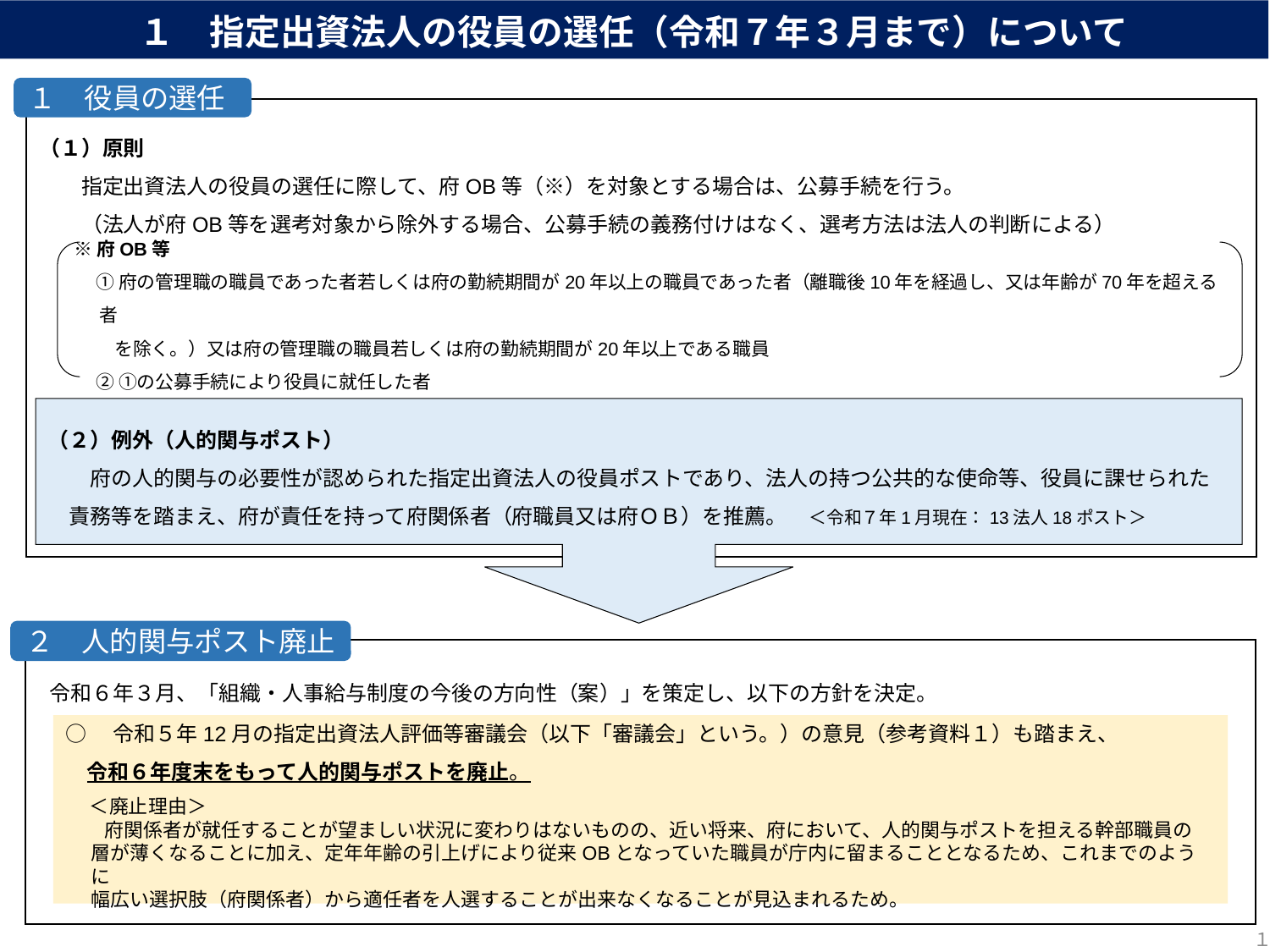

１　指定出資法人の役員の選任（令和７年３月まで）について
１　役員の選任
（１）原則
　　指定出資法人の役員の選任に際して、府OB等（※）を対象とする場合は、公募手続を行う。
　　（法人が府OB等を選考対象から除外する場合、公募手続の義務付けはなく、選考方法は法人の判断による）

※府OB等
　 ① 府の管理職の職員であった者若しくは府の勤続期間が20年以上の職員であった者（離職後10年を経過し、又は年齢が70年を超える者
　 　を除く。）又は府の管理職の職員若しくは府の勤続期間が20年以上である職員
　 ② ①の公募手続により役員に就任した者

（２）例外（人的関与ポスト）
　　府の人的関与の必要性が認められた指定出資法人の役員ポストであり、法人の持つ公共的な使命等、役員に課せられた
　責務等を踏まえ、府が責任を持って府関係者（府職員又は府ＯＢ）を推薦。　＜令和７年1月現在：13法人18ポスト＞
２　人的関与ポスト廃止

令和６年３月、「組織・人事給与制度の今後の方向性（案）」を策定し、以下の方針を決定。

○　令和５年12月の指定出資法人評価等審議会（以下「審議会」という。）の意見（参考資料１）も踏まえ、
　令和６年度末をもって人的関与ポストを廃止。
　 ＜廃止理由＞
　　府関係者が就任することが望ましい状況に変わりはないものの、近い将来、府において、人的関与ポストを担える幹部職員の
層が薄くなることに加え、定年年齢の引上げにより従来OBとなっていた職員が庁内に留まることとなるため、これまでのように
幅広い選択肢（府関係者）から適任者を人選することが出来なくなることが見込まれるため。
１